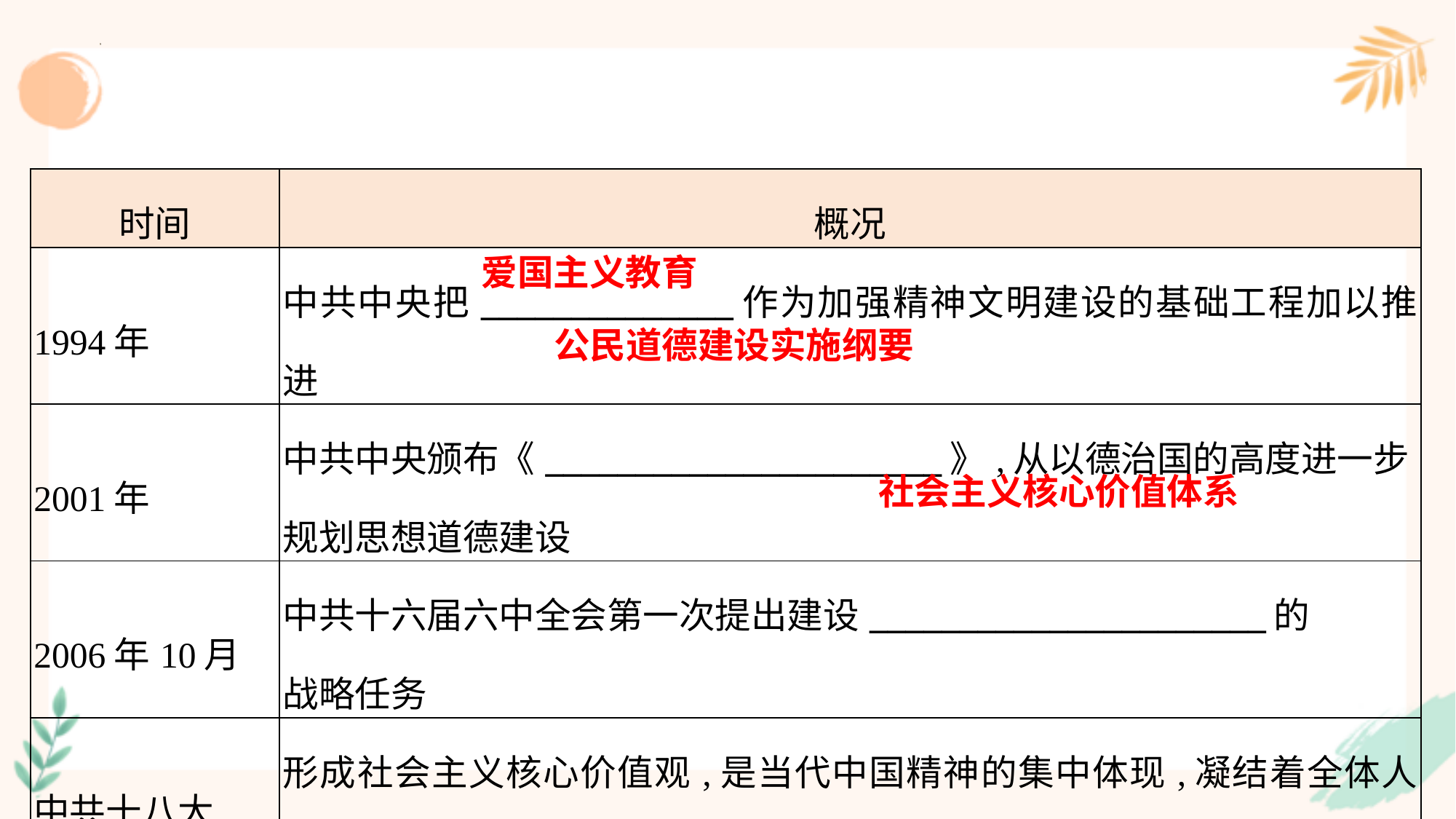

| 时间 | 概况 |
| --- | --- |
| 1994年 | 中共中央把\_\_\_\_\_\_\_\_\_\_\_\_\_\_作为加强精神文明建设的基础工程加以推进 |
| 2001年 | 中共中央颁布《\_\_\_\_\_\_\_\_\_\_\_\_\_\_\_\_\_\_\_\_\_\_》,从以德治国的高度进一步 规划思想道德建设 |
| 2006年10月 | 中共十六届六中全会第一次提出建设\_\_\_\_\_\_\_\_\_\_\_\_\_\_\_\_\_\_\_\_\_\_的 战略任务 |
| 中共十八大 | 形成社会主义核心价值观,是当代中国精神的集中体现,凝结着全体人民共同的价值追求 |
爱国主义教育
公民道德建设实施纲要
社会主义核心价值体系